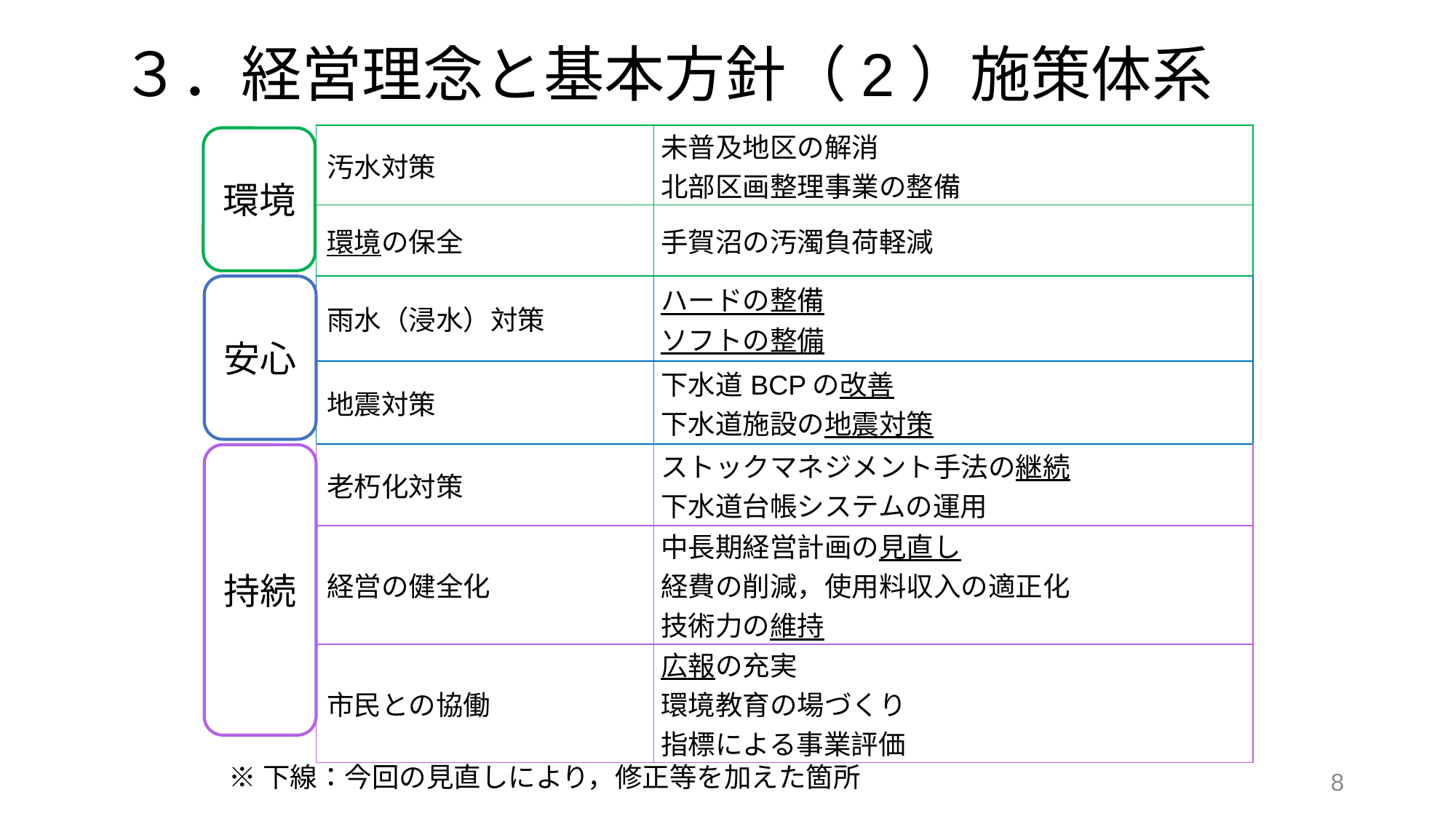

３．経営理念と基本方針（2）施策体系
|  | 汚水対策 | 未普及地区の解消 北部区画整理事業の整備 |
| --- | --- | --- |
|  | 環境の保全 | 手賀沼の汚濁負荷軽減 |
|  | 雨水（浸水）対策 | ハードの整備 ソフトの整備 |
|  | 地震対策 | 下水道BCPの改善 下水道施設の地震対策 |
|  | 老朽化対策 | ストックマネジメント手法の継続 下水道台帳システムの運用 |
|  | 経営の健全化 | 中長期経営計画の見直し 経費の削減，使用料収入の適正化 技術力の維持 |
|  | 市民との協働 | 広報の充実 環境教育の場づくり 指標による事業評価 |
環境
安心
持続
※下線：今回の見直しにより，修正等を加えた箇所
8